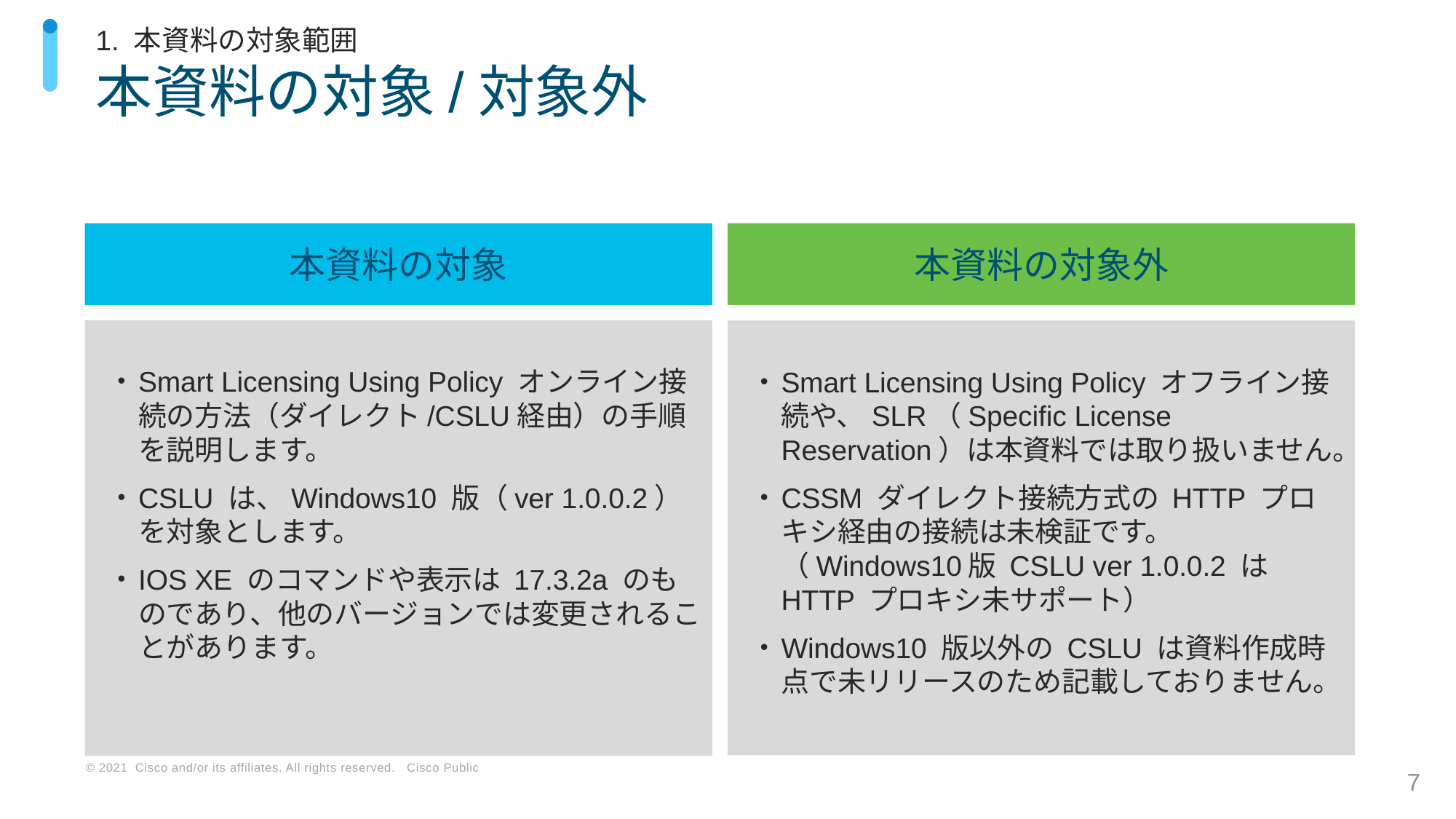

1. 本資料の対象範囲
# 本資料の対象/対象外
本資料の対象外
本資料の対象
Smart Licensing Using Policy オンライン接続の方法（ダイレクト/CSLU経由）の手順を説明します。
CSLU は、Windows10 版（ver 1.0.0.2）を対象とします。
IOS XE のコマンドや表示は 17.3.2a のものであり、他のバージョンでは変更されることがあります。

Smart Licensing Using Policy オフライン接続や、SLR（Specific License Reservation）は本資料では取り扱いません。
CSSM ダイレクト接続方式の HTTP プロキシ経由の接続は未検証です。（Windows10版 CSLU ver 1.0.0.2 は HTTP プロキシ未サポート）
Windows10 版以外の CSLU は資料作成時点で未リリースのため記載しておりません。

7